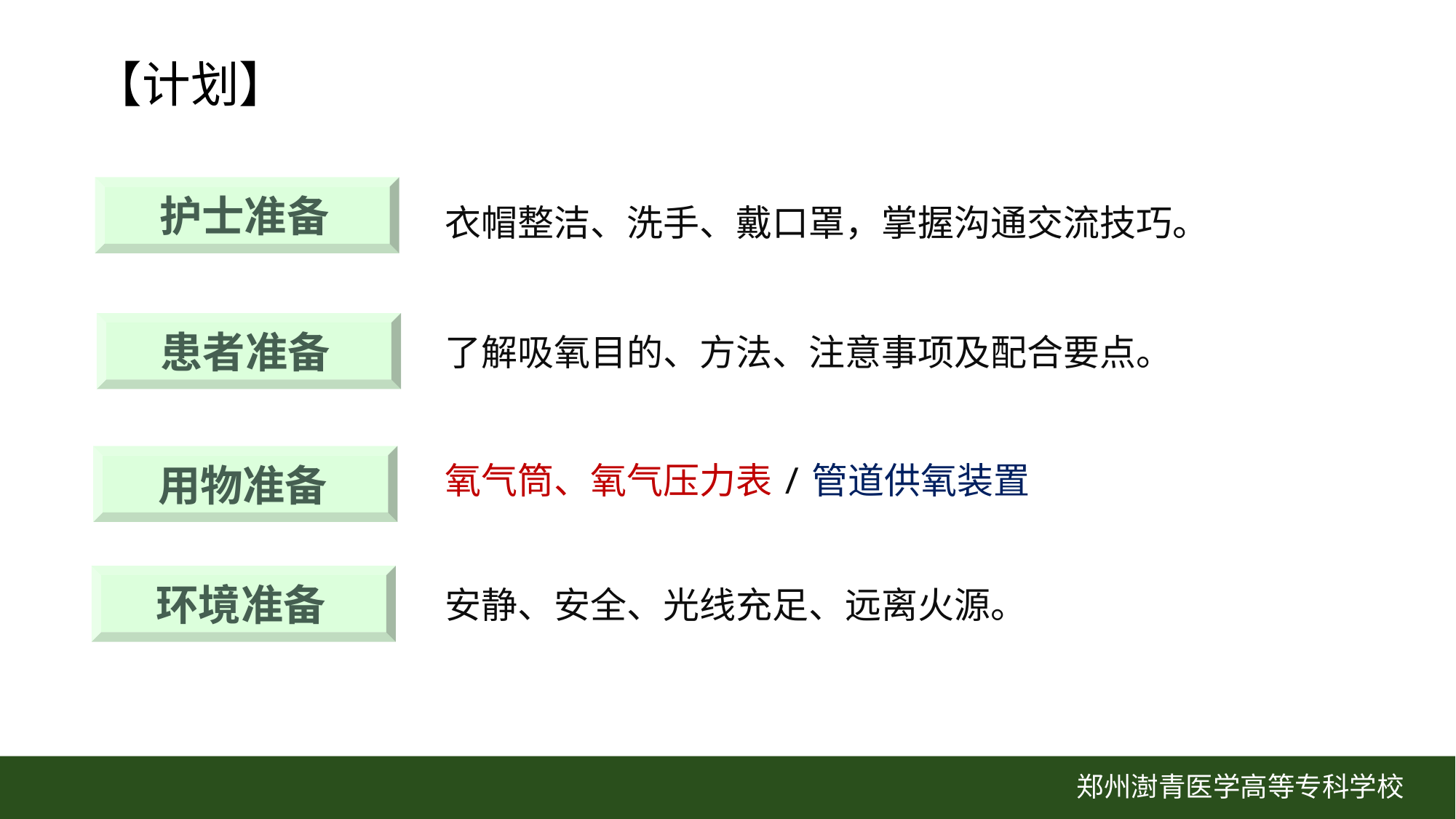

【计划】
护士准备
患者准备
用物准备
环境准备
衣帽整洁、洗手、戴口罩，掌握沟通交流技巧。
了解吸氧目的、方法、注意事项及配合要点。
氧气筒、氧气压力表/管道供氧装置
安静、安全、光线充足、远离火源。
郑州澍青医学高等专科学校